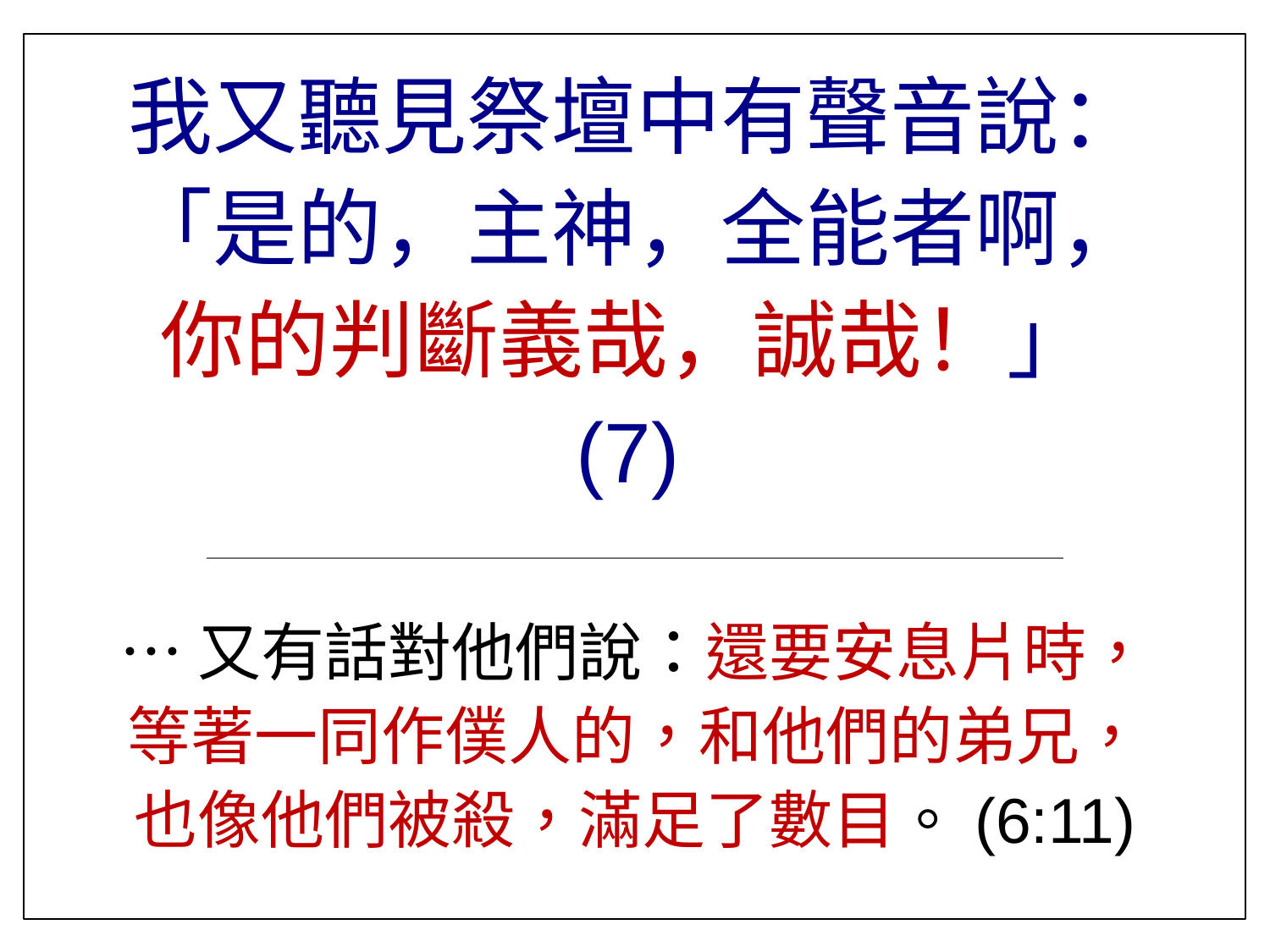

# 我又聽見祭壇中有聲音說：「是的，主神，全能者啊，你的判斷義哉，誠哉！」(7)
…又有話對他們說：還要安息片時，等著一同作僕人的，和他們的弟兄，也像他們被殺，滿足了數目。(6:11)